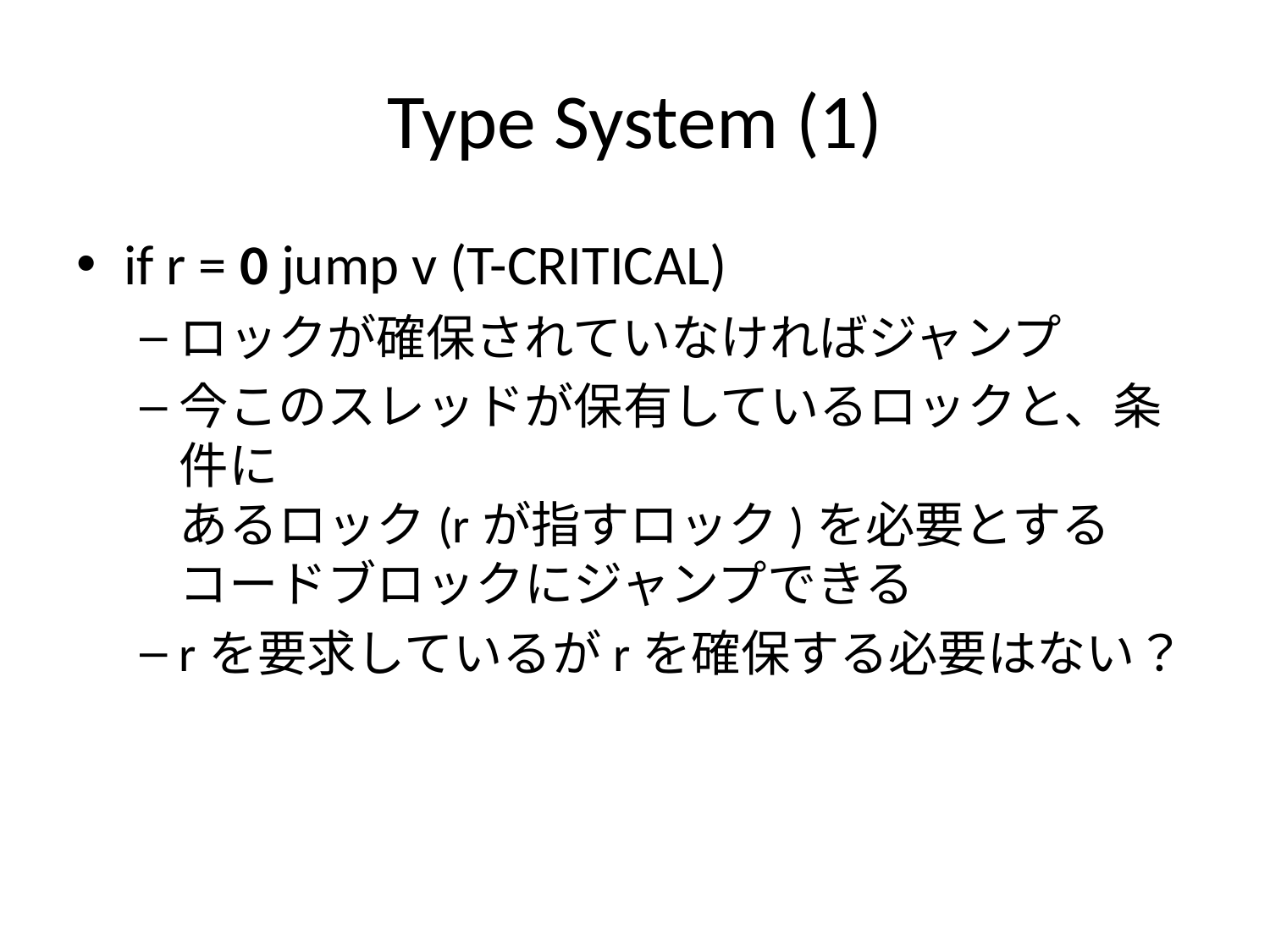

# Type System (1)
if r = 0 jump v (T-CRITICAL)
ロックが確保されていなければジャンプ
今このスレッドが保有しているロックと、条件に
あるロック(rが指すロック)を必要とする
コードブロックにジャンプできる
rを要求しているがrを確保する必要はない？